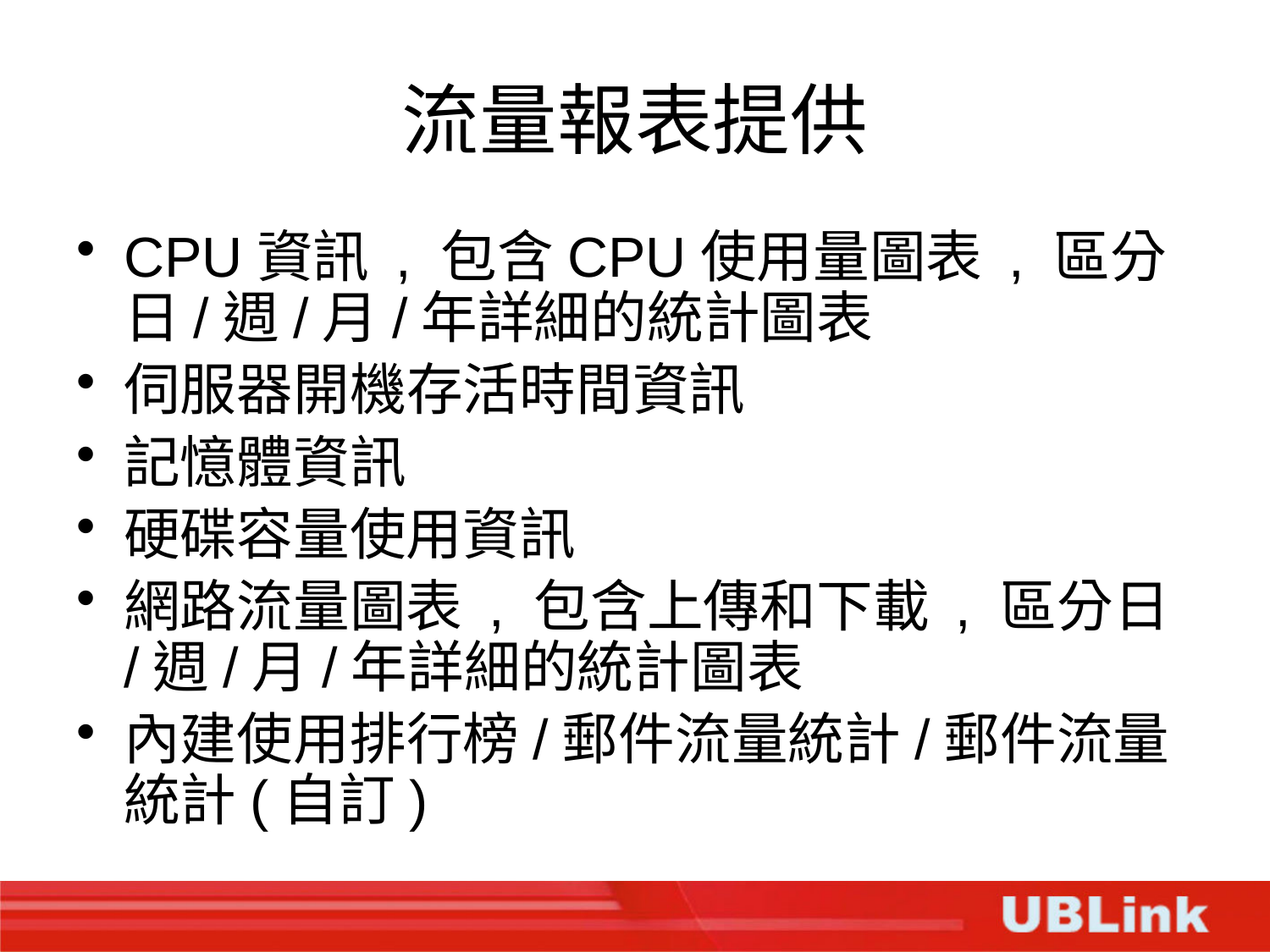

# 流量報表提供
CPU資訊 , 包含CPU使用量圖表 , 區分日/週/月/年詳細的統計圖表
伺服器開機存活時間資訊
記憶體資訊
硬碟容量使用資訊
網路流量圖表 , 包含上傳和下載 , 區分日/週/月/年詳細的統計圖表
內建使用排行榜/郵件流量統計/郵件流量統計(自訂)